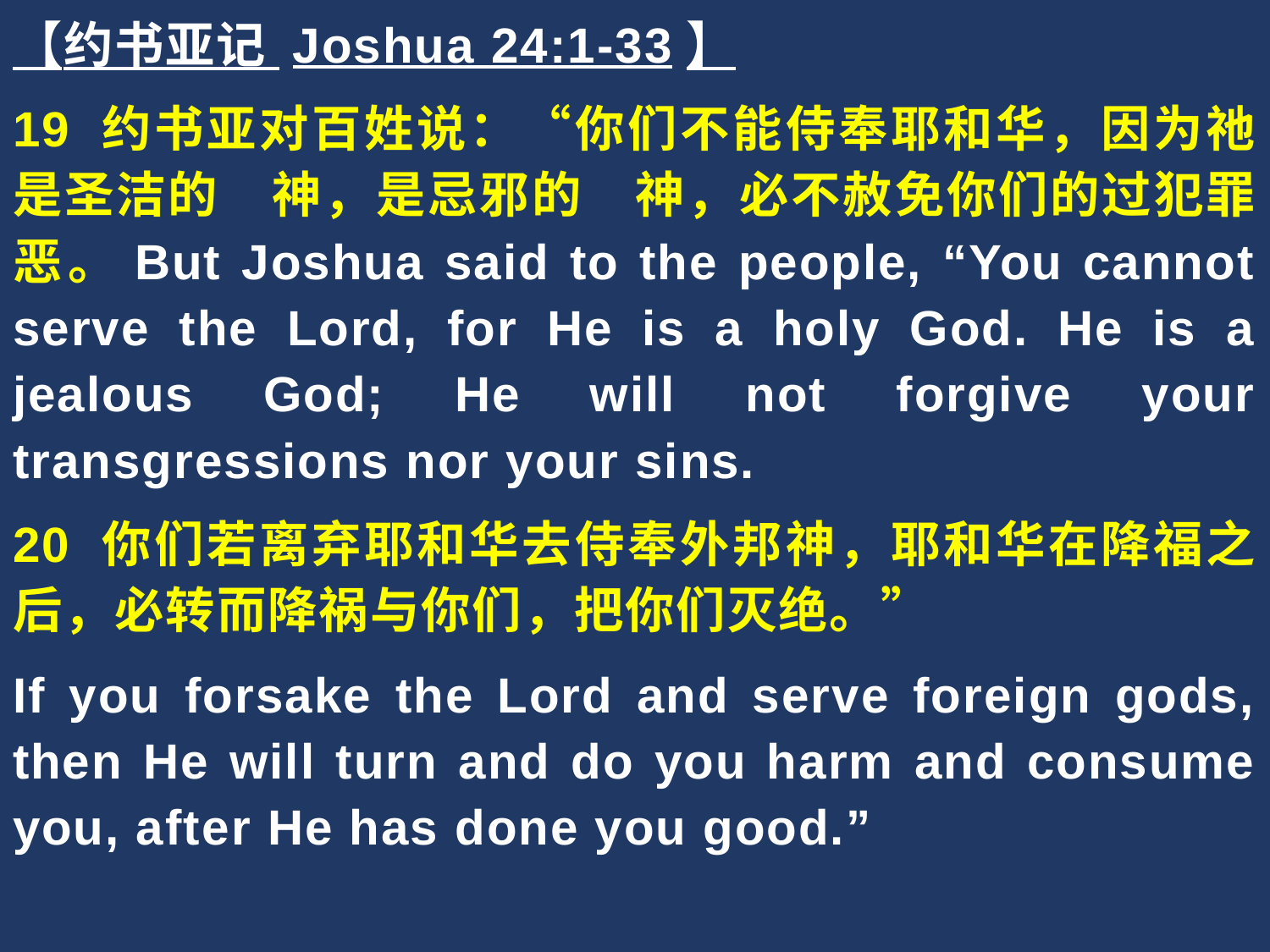

【约书亚记 Joshua 24:1-33】
19 约书亚对百姓说：“你们不能侍奉耶和华，因为祂是圣洁的　神，是忌邪的　神，必不赦免你们的过犯罪恶。But Joshua said to the people, “You cannot serve the Lord, for He is a holy God. He is a jealous God; He will not forgive your transgressions nor your sins.
20 你们若离弃耶和华去侍奉外邦神，耶和华在降福之后，必转而降祸与你们，把你们灭绝。”
If you forsake the Lord and serve foreign gods, then He will turn and do you harm and consume you, after He has done you good.”